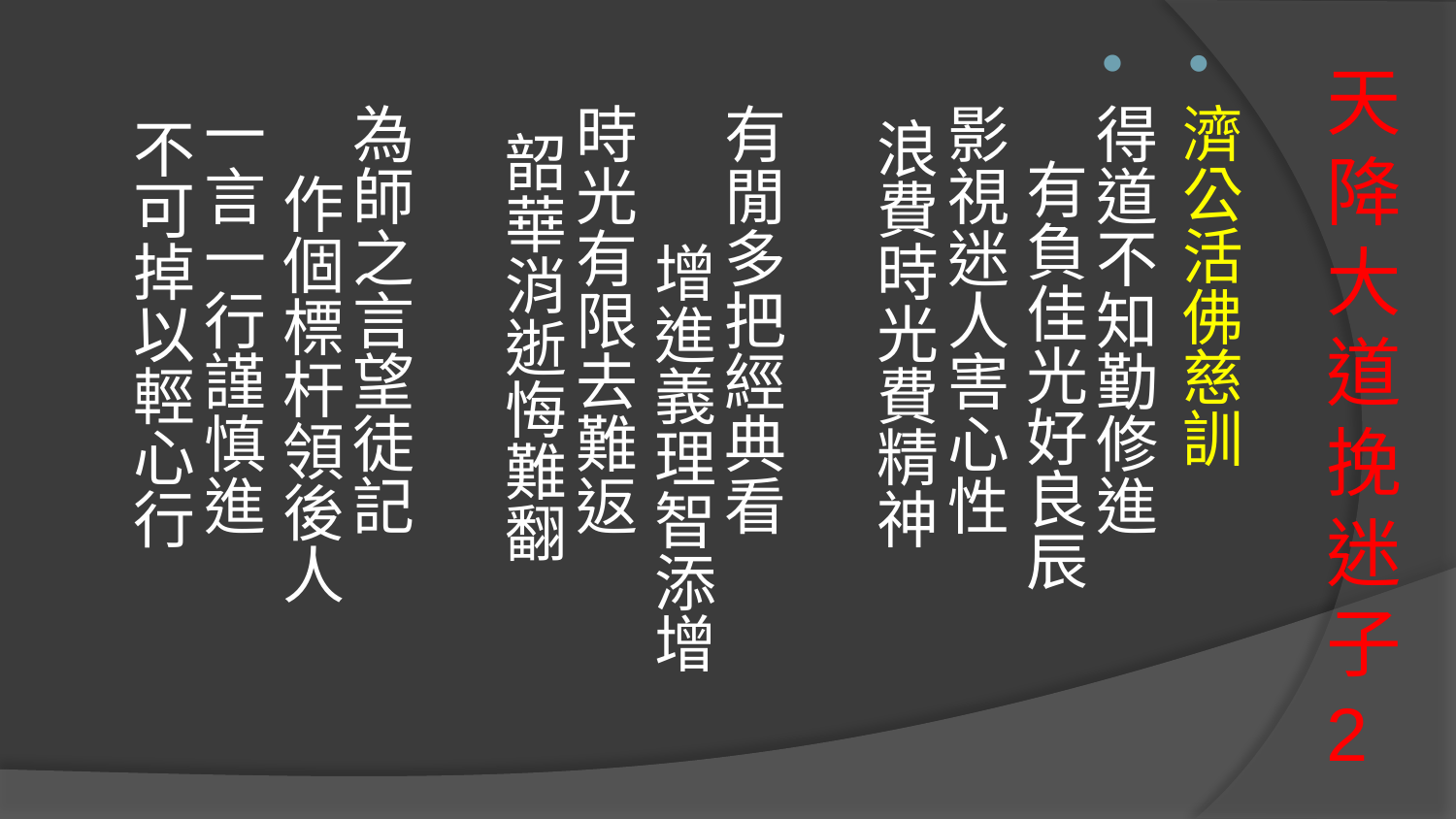

濟公活佛慈訓
得道不知勤修進　                 有負佳光好良辰
影視迷人害心性　              浪費時光費精神
有閒多把經典看　                       增進義理智添增
時光有限去難返　               韶華消逝悔難翻
為師之言望徒記　                  作個標杆領後人
一言一行謹慎進　              不可掉以輕心行
# 天降大道挽迷子2